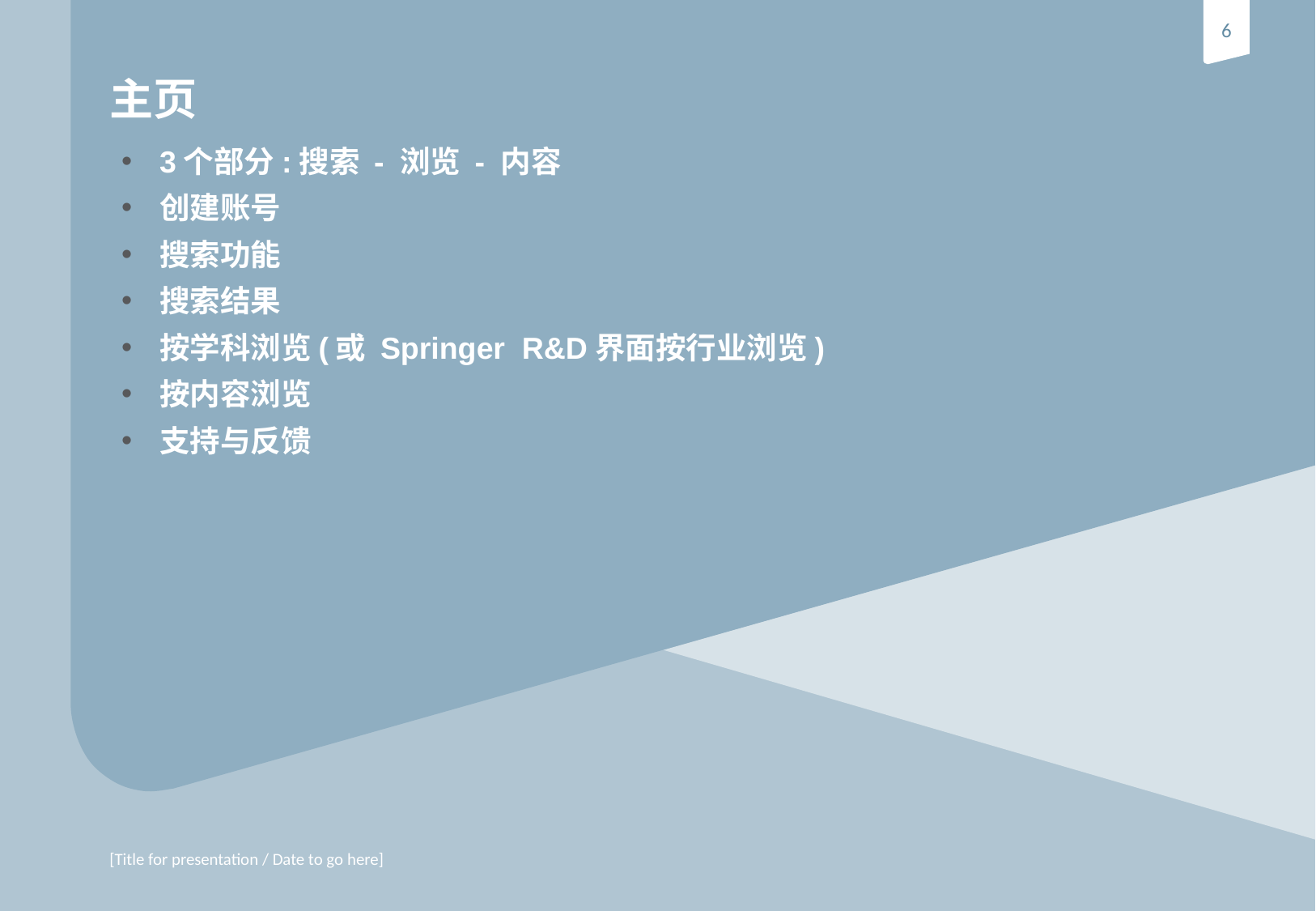

# 主页
3个部分:搜索 - 浏览 - 内容
创建账号
搜索功能
搜索结果
按学科浏览(或 Springer  R&D界面按行业浏览)
按内容浏览
支持与反馈